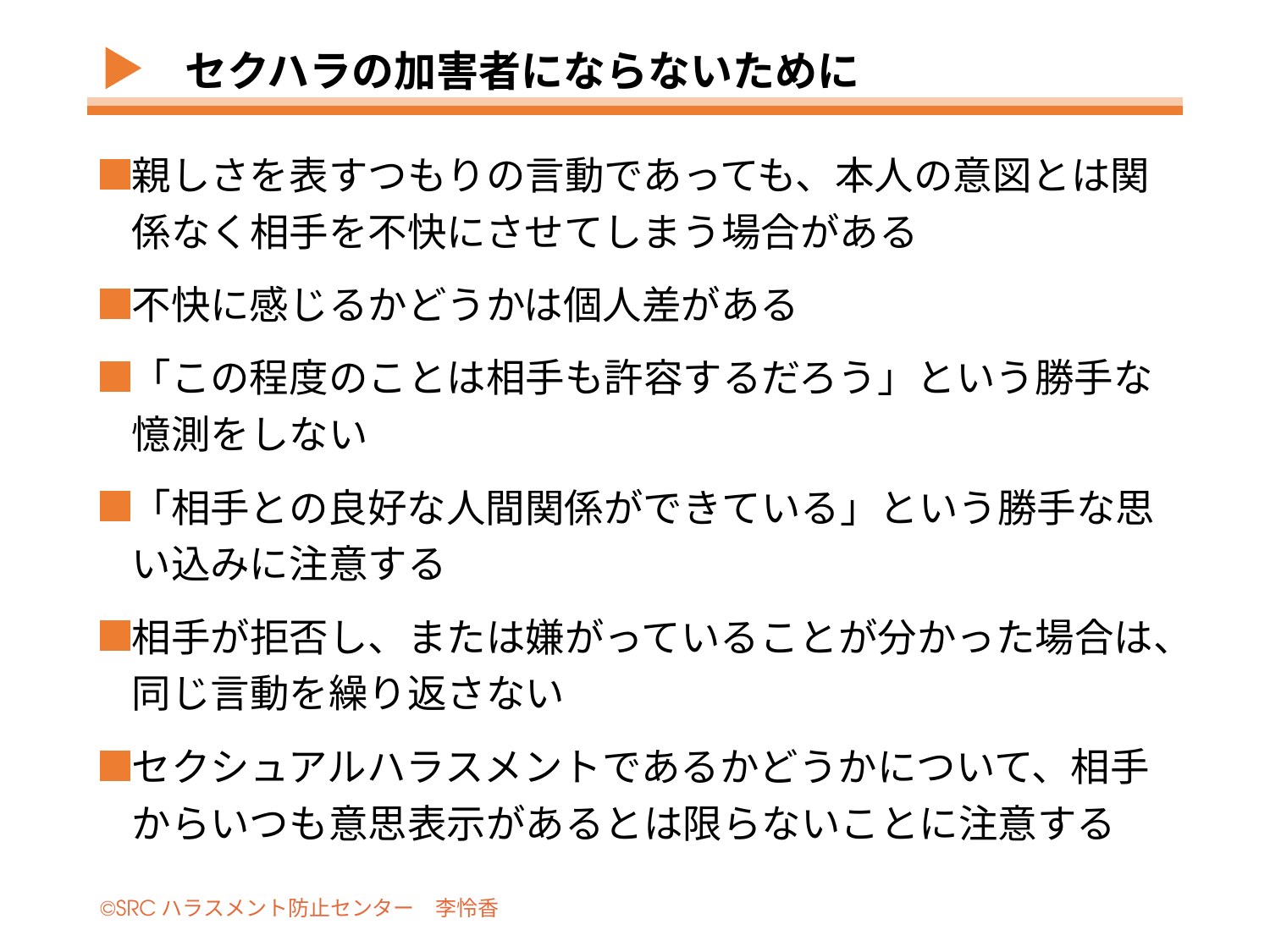

# セクハラの加害者にならないために
親しさを表すつもりの言動であっても、本人の意図とは関係なく相手を不快にさせてしまう場合がある
不快に感じるかどうかは個人差がある
「この程度のことは相手も許容するだろう」という勝手な憶測をしない
「相手との良好な人間関係ができている」という勝手な思い込みに注意する
相手が拒否し、または嫌がっていることが分かった場合は、同じ言動を繰り返さない
セクシュアルハラスメントであるかどうかについて、相手からいつも意思表示があるとは限らないことに注意する
©SRCハラスメント防止センター　李怜香